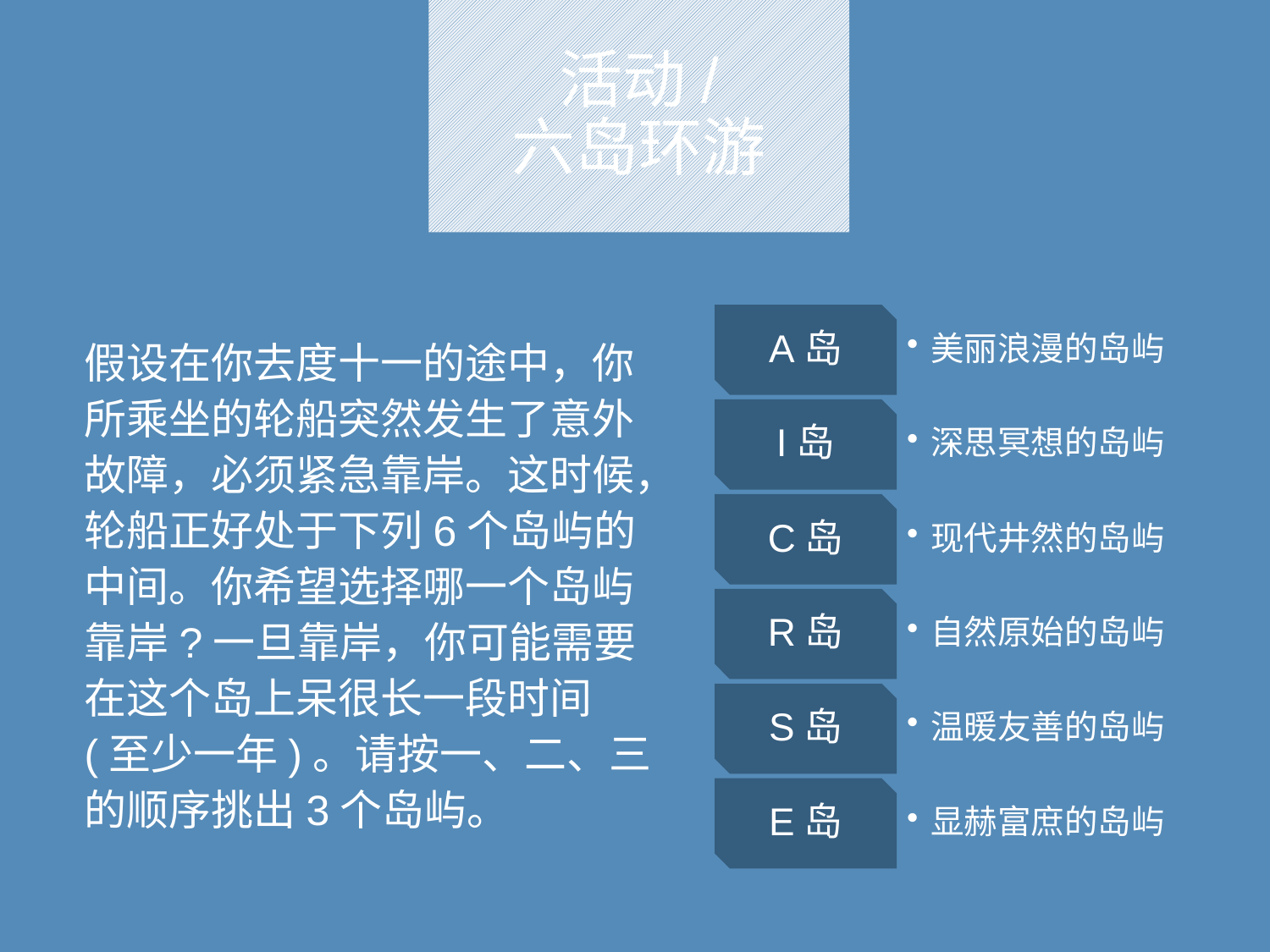

# 活动/ 六岛环游
假设在你去度十一的途中，你所乘坐的轮船突然发生了意外故障，必须紧急靠岸。这时候，轮船正好处于下列6个岛屿的中间。你希望选择哪一个岛屿靠岸?一旦靠岸，你可能需要在这个岛上呆很长一段时间(至少一年)。请按一、二、三的顺序挑出3个岛屿。
美丽浪漫的岛屿
A岛
深思冥想的岛屿
I岛
现代井然的岛屿
C岛
自然原始的岛屿
R岛
温暖友善的岛屿
S岛
显赫富庶的岛屿
E岛